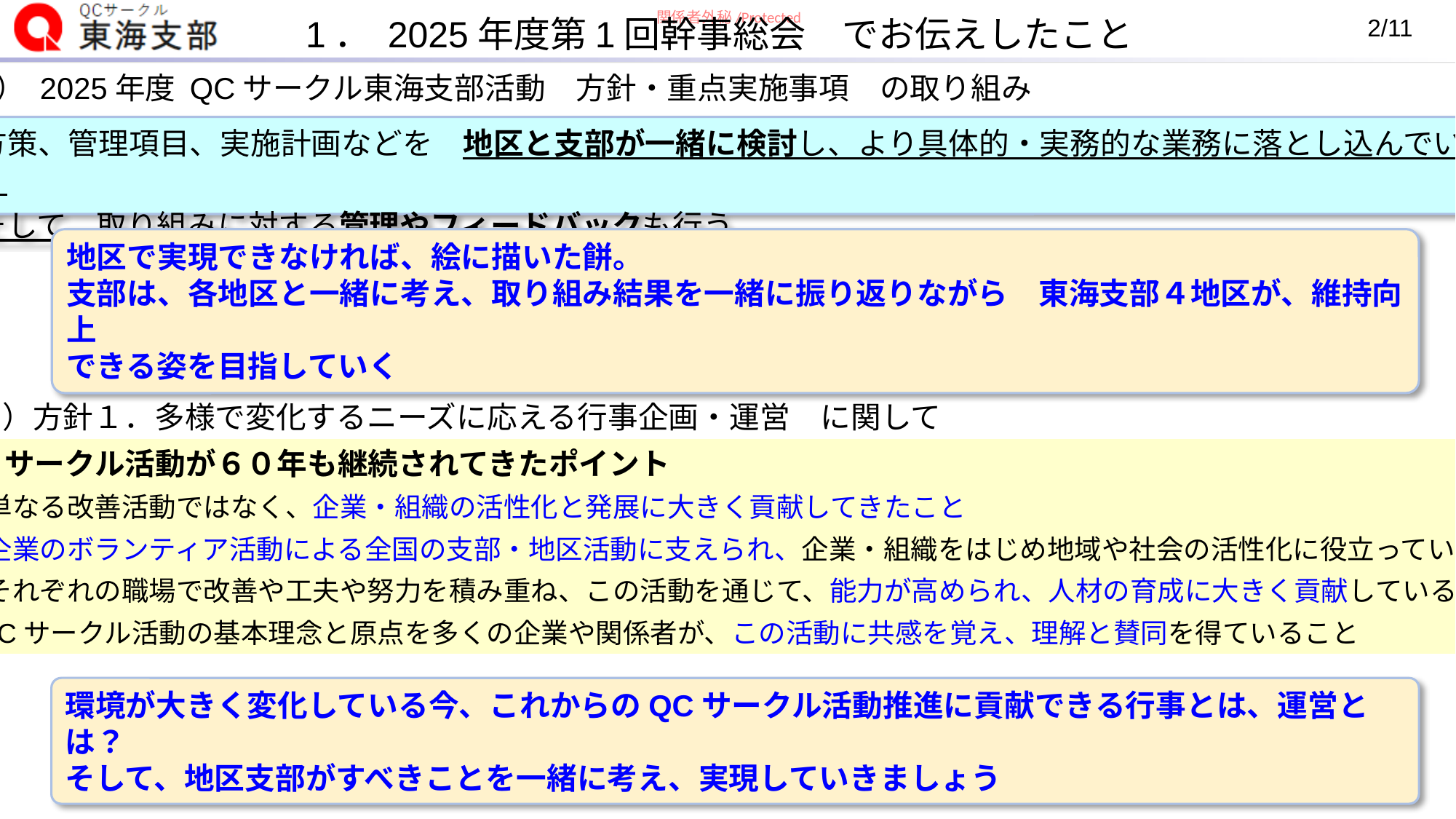

1． 2025年度第1回幹事総会　でお伝えしたこと
2/11
１） 2025年度 QCサークル東海支部活動　方針・重点実施事項　の取り組み
方策、管理項目、実施計画などを　地区と支部が一緒に検討し、より具体的・実務的な業務に落とし込んでいく
そして、取り組みに対する管理やフィードバックも行う
地区で実現できなければ、絵に描いた餅。
支部は、各地区と一緒に考え、取り組み結果を一緒に振り返りながら　東海支部４地区が、維持向上
できる姿を目指していく
２）方針１．多様で変化するニーズに応える行事企画・運営　に関して
QCサークル活動が６０年も継続されてきたポイント
①単なる改善活動ではなく、企業・組織の活性化と発展に大きく貢献してきたこと
②企業のボランティア活動による全国の支部・地区活動に支えられ、企業・組織をはじめ地域や社会の活性化に役立っていること
③それぞれの職場で改善や工夫や努力を積み重ね、この活動を通じて、能力が高められ、人材の育成に大きく貢献していること
④QCサークル活動の基本理念と原点を多くの企業や関係者が、この活動に共感を覚え、理解と賛同を得ていること
環境が大きく変化している今、これからのQCサークル活動推進に貢献できる行事とは、運営とは？
そして、地区支部がすべきことを一緒に考え、実現していきましょう